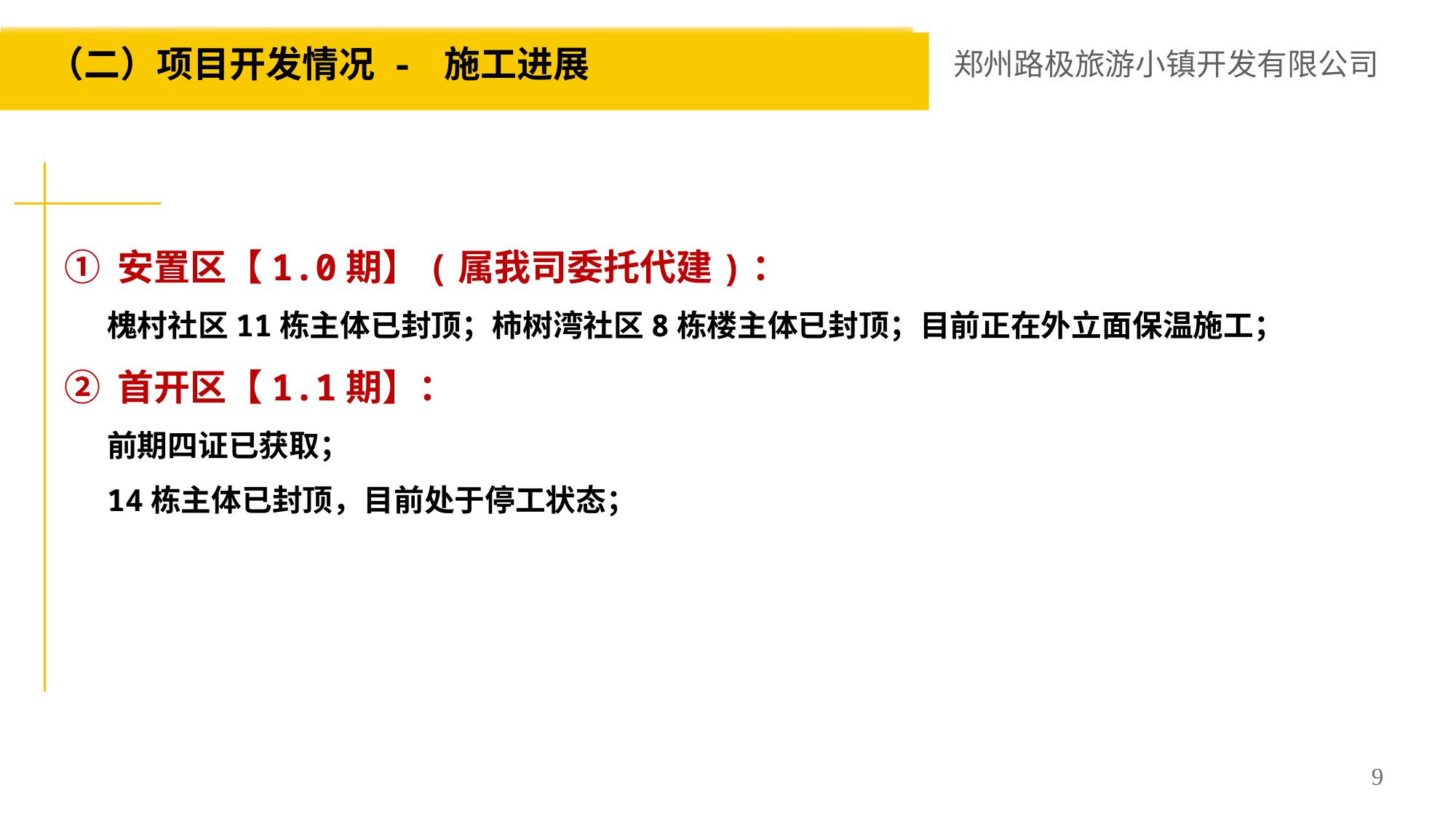

（二）项目开发情况 - 施工进展
① 安置区【1.0期】(属我司委托代建)：
槐村社区11栋主体已封顶；柿树湾社区8栋楼主体已封顶；目前正在外立面保温施工；
② 首开区【1.1期】：
前期四证已获取；
14栋主体已封顶，目前处于停工状态；